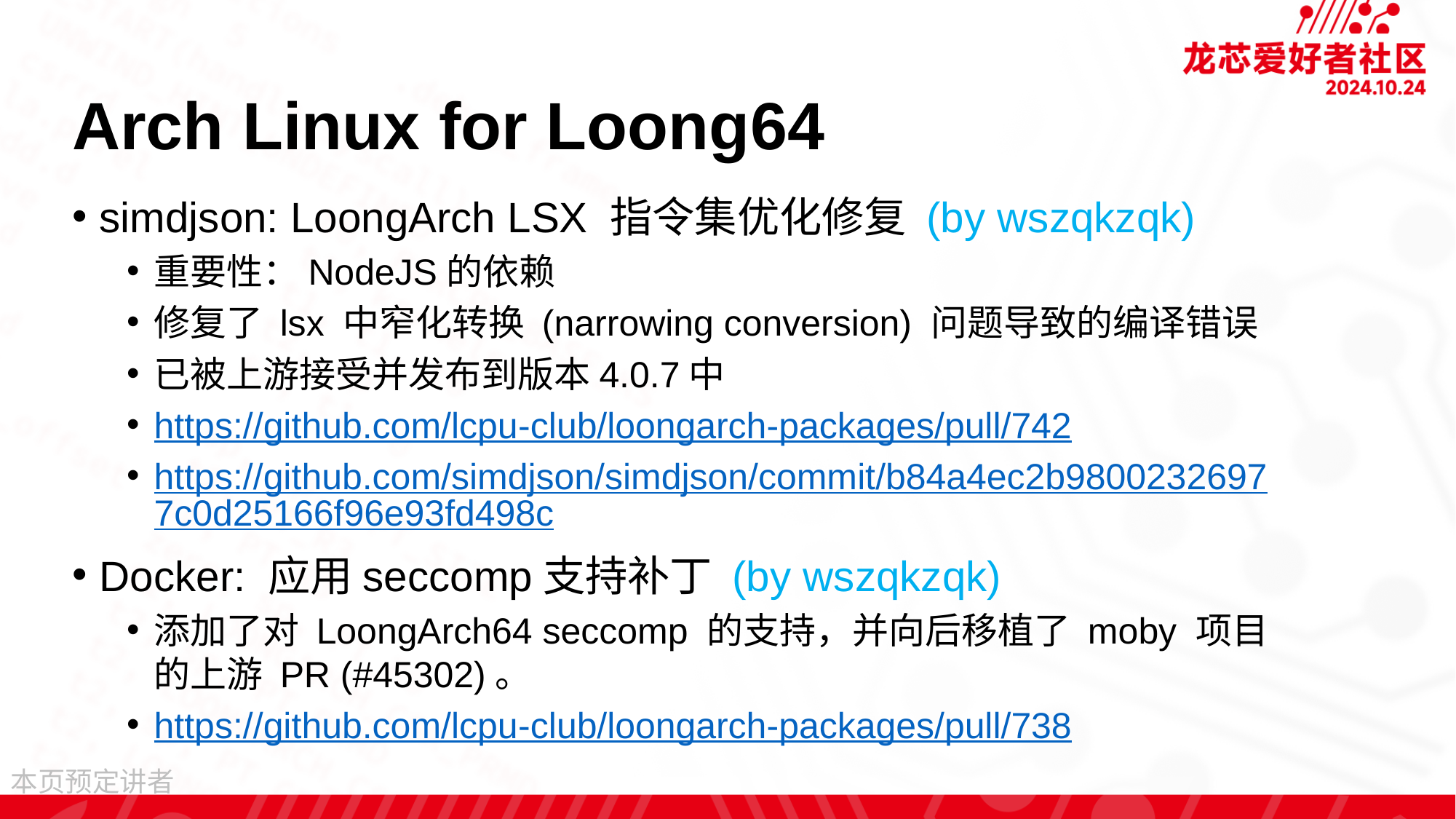

# Arch Linux for Loong64
simdjson: LoongArch LSX 指令集优化修复 (by wszqkzqk)
重要性：NodeJS的依赖
修复了 lsx 中窄化转换 (narrowing conversion) 问题导致的编译错误
已被上游接受并发布到版本4.0.7中
https://github.com/lcpu-club/loongarch-packages/pull/742
https://github.com/simdjson/simdjson/commit/b84a4ec2b98002326977c0d25166f96e93fd498c
Docker: 应用seccomp支持补丁 (by wszqkzqk)
添加了对 LoongArch64 seccomp 的支持，并向后移植了 moby 项目的上游 PR (#45302)。
https://github.com/lcpu-club/loongarch-packages/pull/738